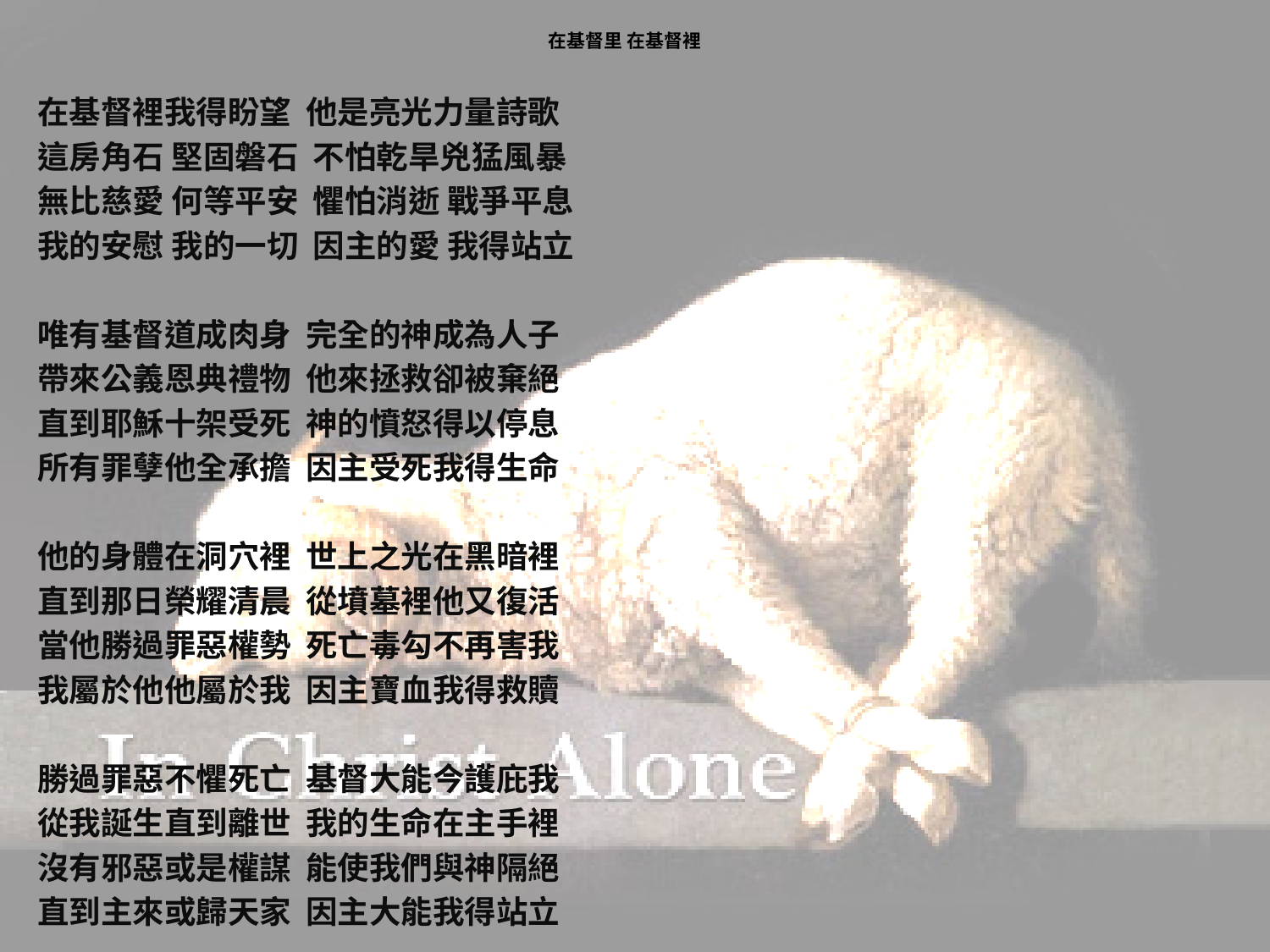

# 在基督里 在基督裡
在基督裡我得盼望  他是亮光力量詩歌
這房角石 堅固磐石  不怕乾旱兇猛風暴
無比慈愛 何等平安  懼怕消逝 戰爭平息
我的安慰 我的一切  因主的愛 我得站立

唯有基督道成肉身  完全的神成為人子
帶來公義恩典禮物  他來拯救卻被棄絕
直到耶穌十架受死  神的憤怒得以停息
所有罪孽他全承擔  因主受死我得生命

他的身體在洞穴裡  世上之光在黑暗裡
直到那日榮耀清晨  從墳墓裡他又復活
當他勝過罪惡權勢  死亡毒勾不再害我
我屬於他他屬於我  因主寶血我得救贖

勝過罪惡不懼死亡  基督大能今護庇我
從我誕生直到離世  我的生命在主手裡
沒有邪惡或是權謀  能使我們與神隔絕
直到主來或歸天家  因主大能我得站立